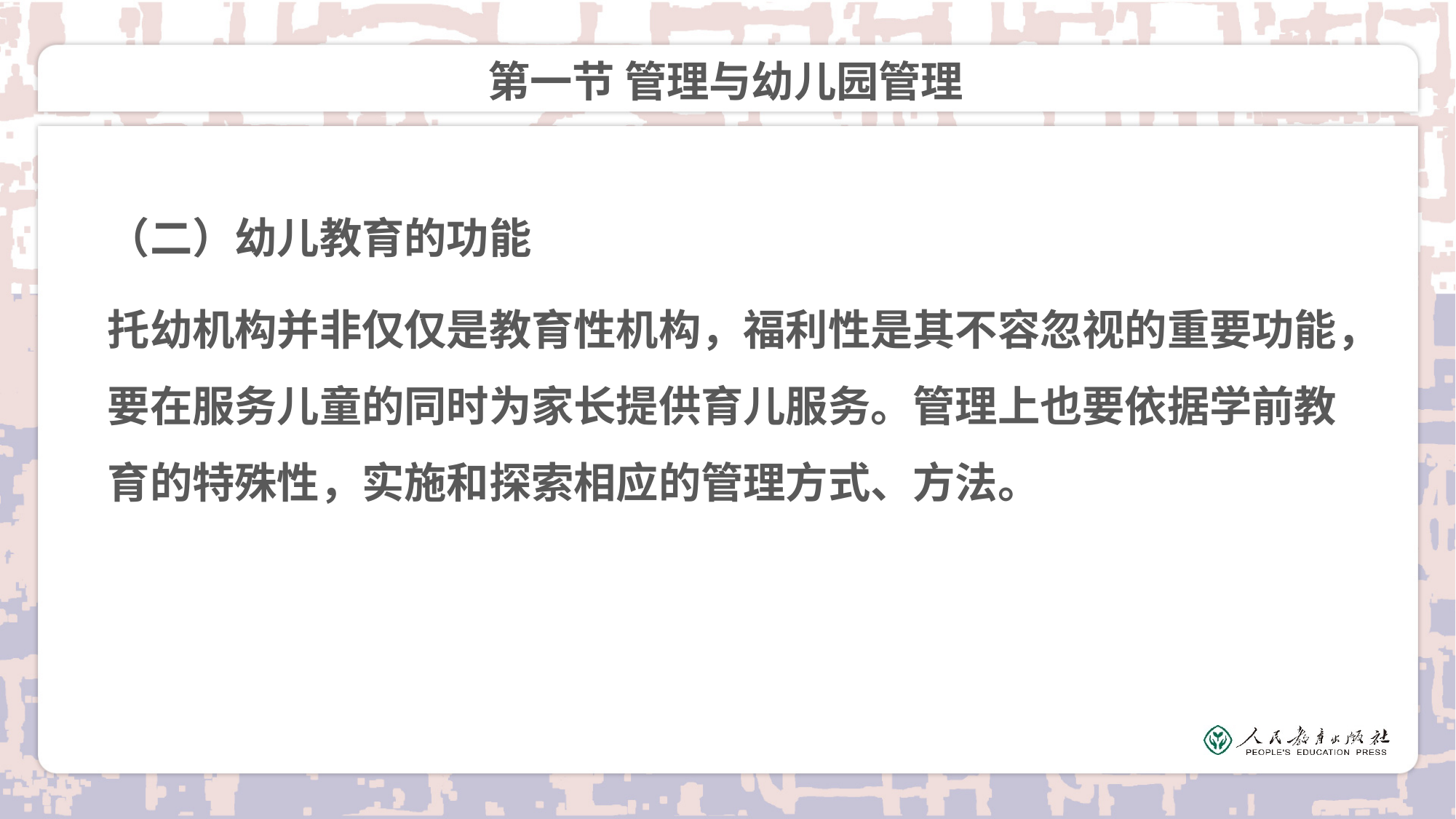

# 第一节 管理与幼儿园管理
（二）幼儿教育的功能
托幼机构并非仅仅是教育性机构，福利性是其不容忽视的重要功能，要在服务儿童的同时为家长提供育儿服务。管理上也要依据学前教育的特殊性，实施和探索相应的管理方式、方法。